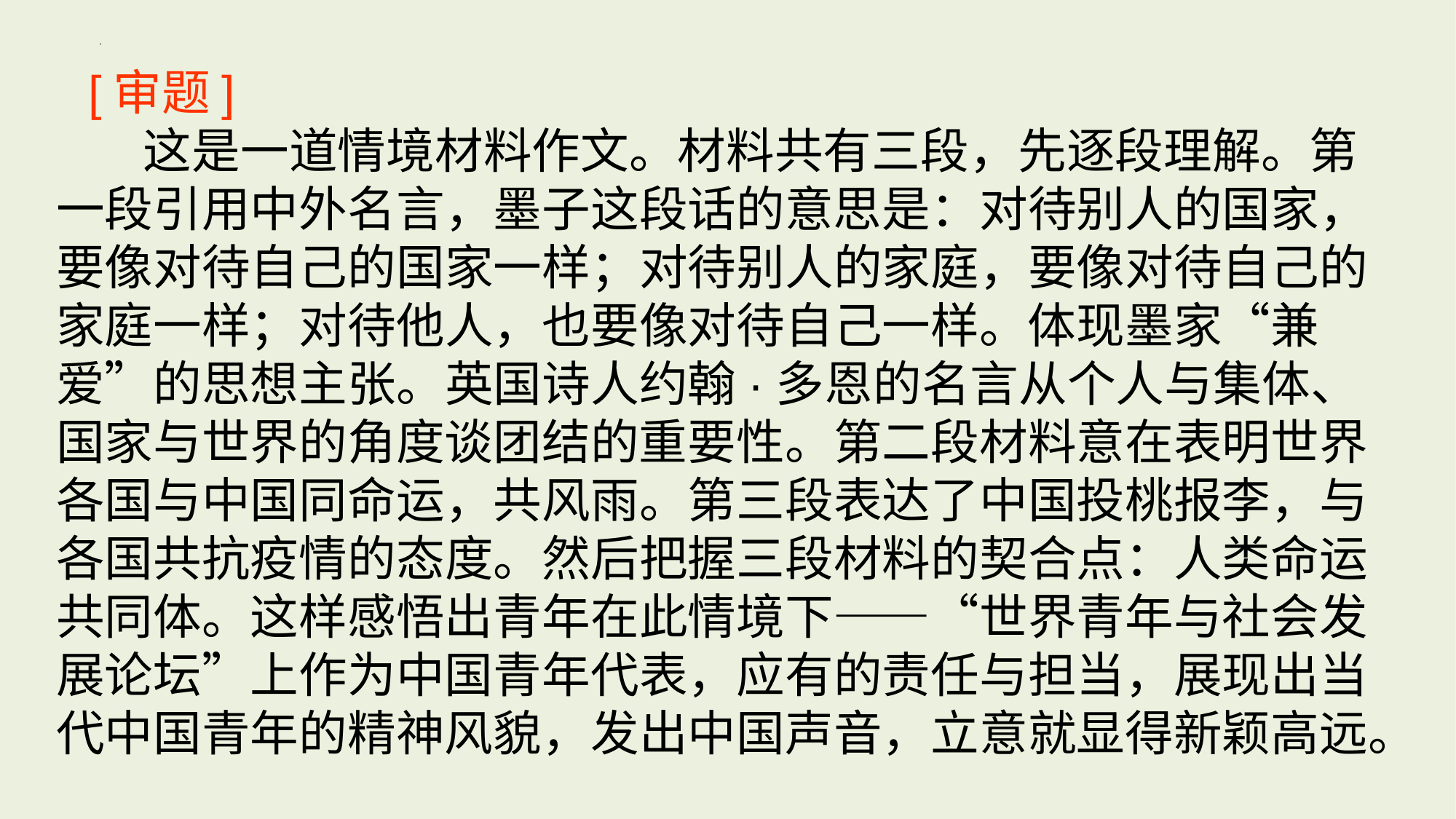

[审题]
    这是一道情境材料作文。材料共有三段，先逐段理解。第一段引用中外名言，墨子这段话的意思是：对待别人的国家，要像对待自己的国家一样；对待别人的家庭，要像对待自己的家庭一样；对待他人，也要像对待自己一样。体现墨家“兼爱”的思想主张。英国诗人约翰·多恩的名言从个人与集体、国家与世界的角度谈团结的重要性。第二段材料意在表明世界各国与中国同命运，共风雨。第三段表达了中国投桃报李，与各国共抗疫情的态度。然后把握三段材料的契合点：人类命运共同体。这样感悟出青年在此情境下——“世界青年与社会发展论坛”上作为中国青年代表，应有的责任与担当，展现出当代中国青年的精神风貌，发出中国声音，立意就显得新颖高远。